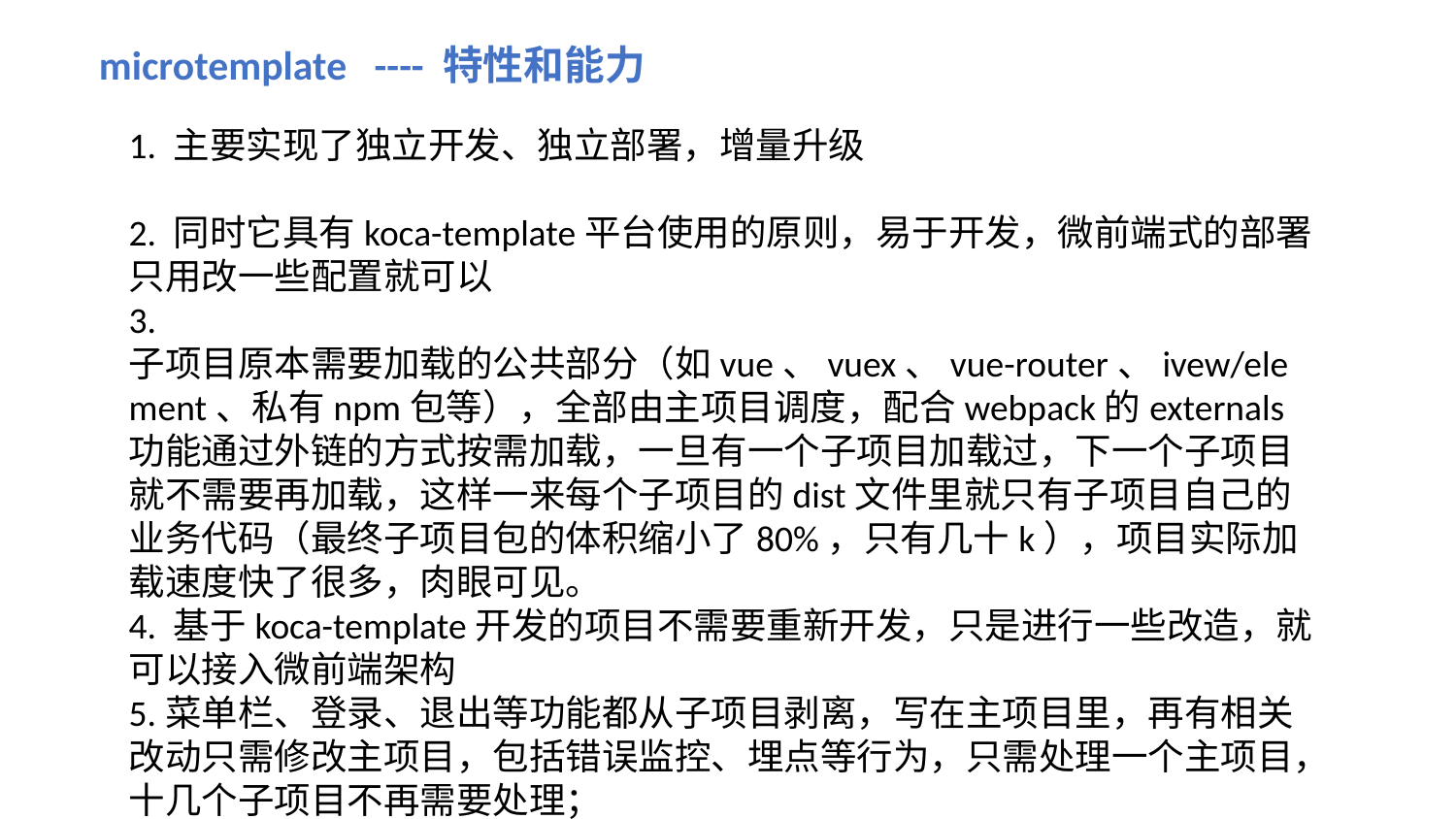

microtemplate   ---- 特性和能力
1. 主要实现了独立开发、独立部署，增量升级

2. 同时它具有koca-template平台使用的原则，易于开发，微前端式的部署只用改一些配置就可以
3. 子项目原本需要加载的公共部分（如vue、vuex、vue-router、ivew/element、私有npm包等），全部由主项目调度，配合webpack的externals功能通过外链的方式按需加载，一旦有一个子项目加载过，下一个子项目就不需要再加载，这样一来每个子项目的dist文件里就只有子项目自己的业务代码（最终子项目包的体积缩小了80%，只有几十k），项目实际加载速度快了很多，肉眼可见。
4. 基于koca-template开发的项目不需要重新开发，只是进行一些改造，就可以接入微前端架构
5.菜单栏、登录、退出等功能都从子项目剥离，写在主项目里，再有相关改动只需修改主项目，包括错误监控、埋点等行为，只需处理一个主项目，十几个子项目不再需要处理；